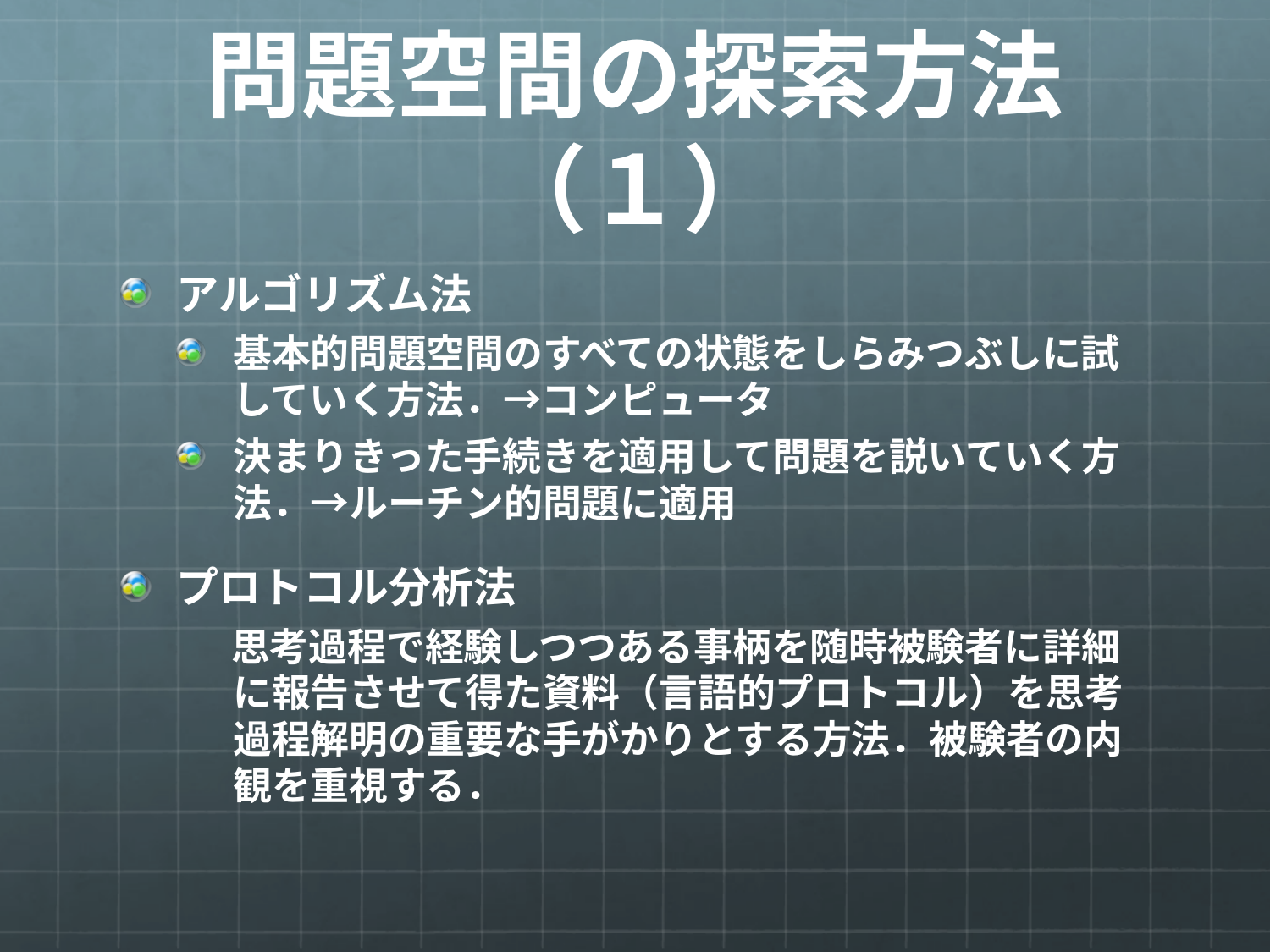

# 問題空間の探索方法（１）
アルゴリズム法
基本的問題空間のすべての状態をしらみつぶしに試していく方法．→コンピュータ
決まりきった手続きを適用して問題を説いていく方法．→ルーチン的問題に適用
プロトコル分析法
思考過程で経験しつつある事柄を随時被験者に詳細に報告させて得た資料（言語的プロトコル）を思考過程解明の重要な手がかりとする方法．被験者の内観を重視する．